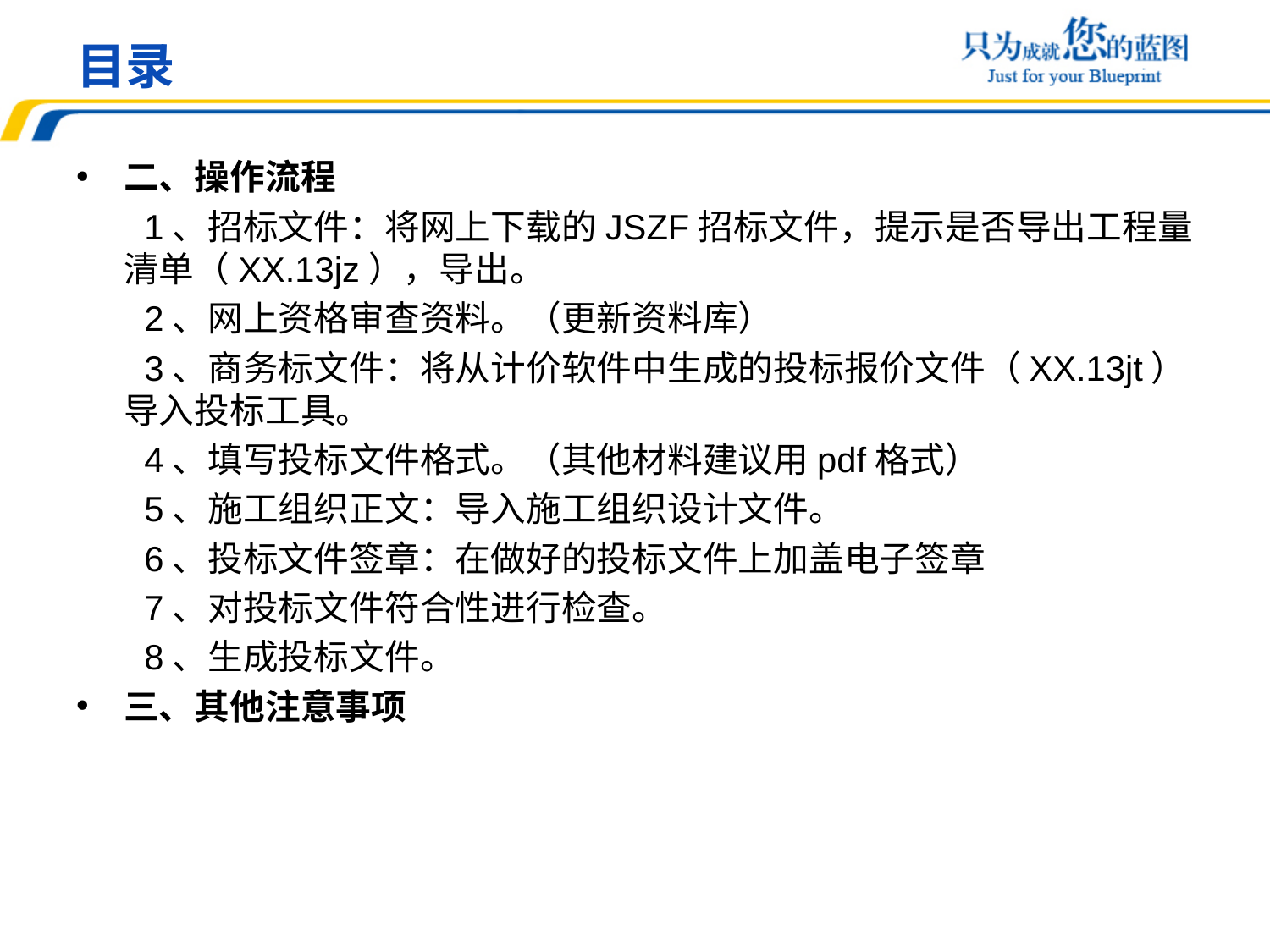

# 目录
二、操作流程
       1、招标文件：将网上下载的JSZF招标文件，提示是否导出工程量清单（XX.13jz），导出。
       2、网上资格审查资料。（更新资料库）
       3、商务标文件：将从计价软件中生成的投标报价文件（XX.13jt）导入投标工具。
       4、填写投标文件格式。（其他材料建议用pdf格式）
       5、施工组织正文：导入施工组织设计文件。
       6、投标文件签章：在做好的投标文件上加盖电子签章
       7、对投标文件符合性进行检查。
       8、生成投标文件。
三、其他注意事项